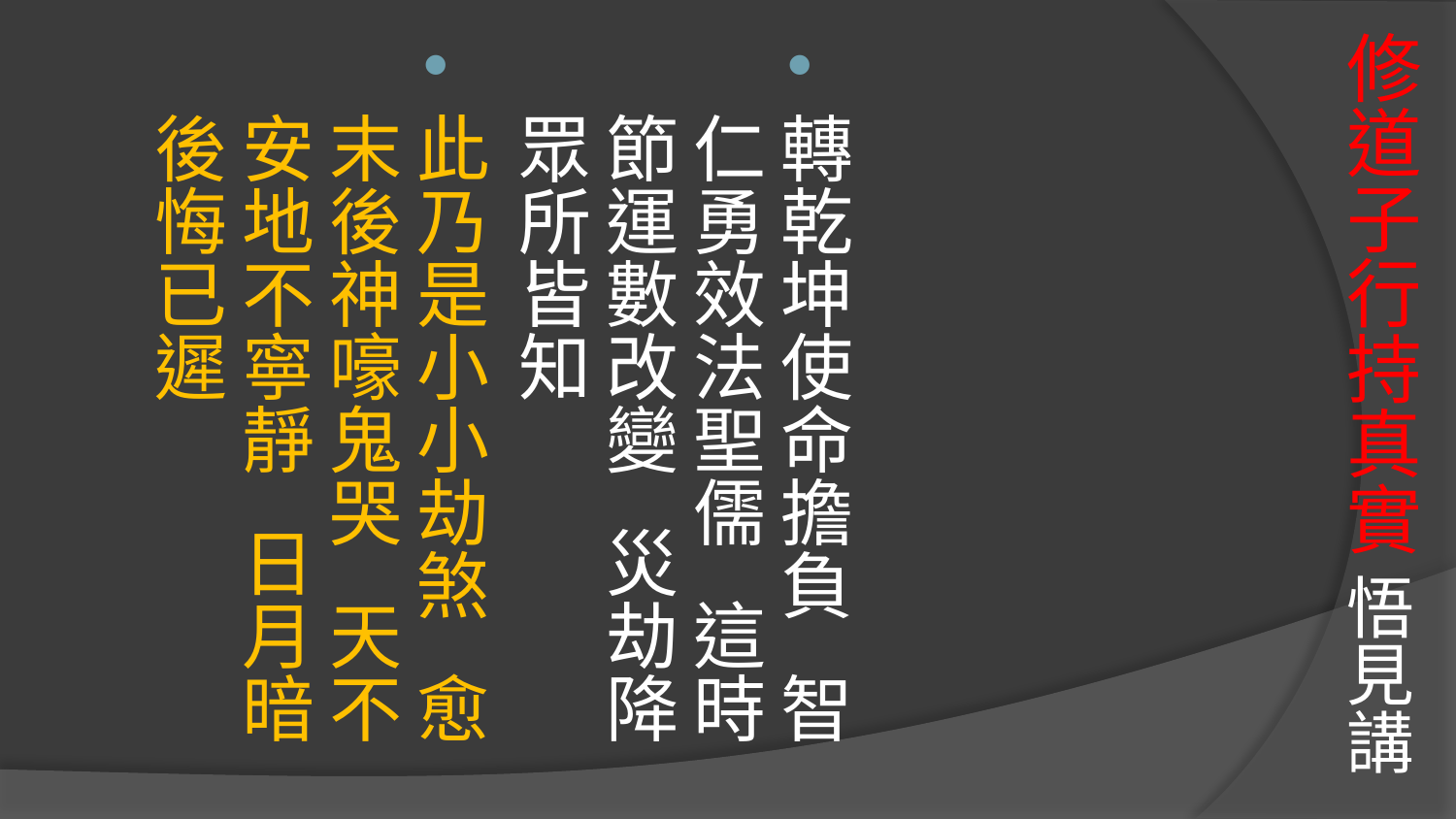

# 修道子行持真實 悟見講
轉乾坤使命擔負   智仁勇效法聖儒   這時節運數改變   災劫降眾所皆知
此乃是小小劫煞   愈末後神嚎鬼哭   天不安地不寧靜   日月暗後悔已遲